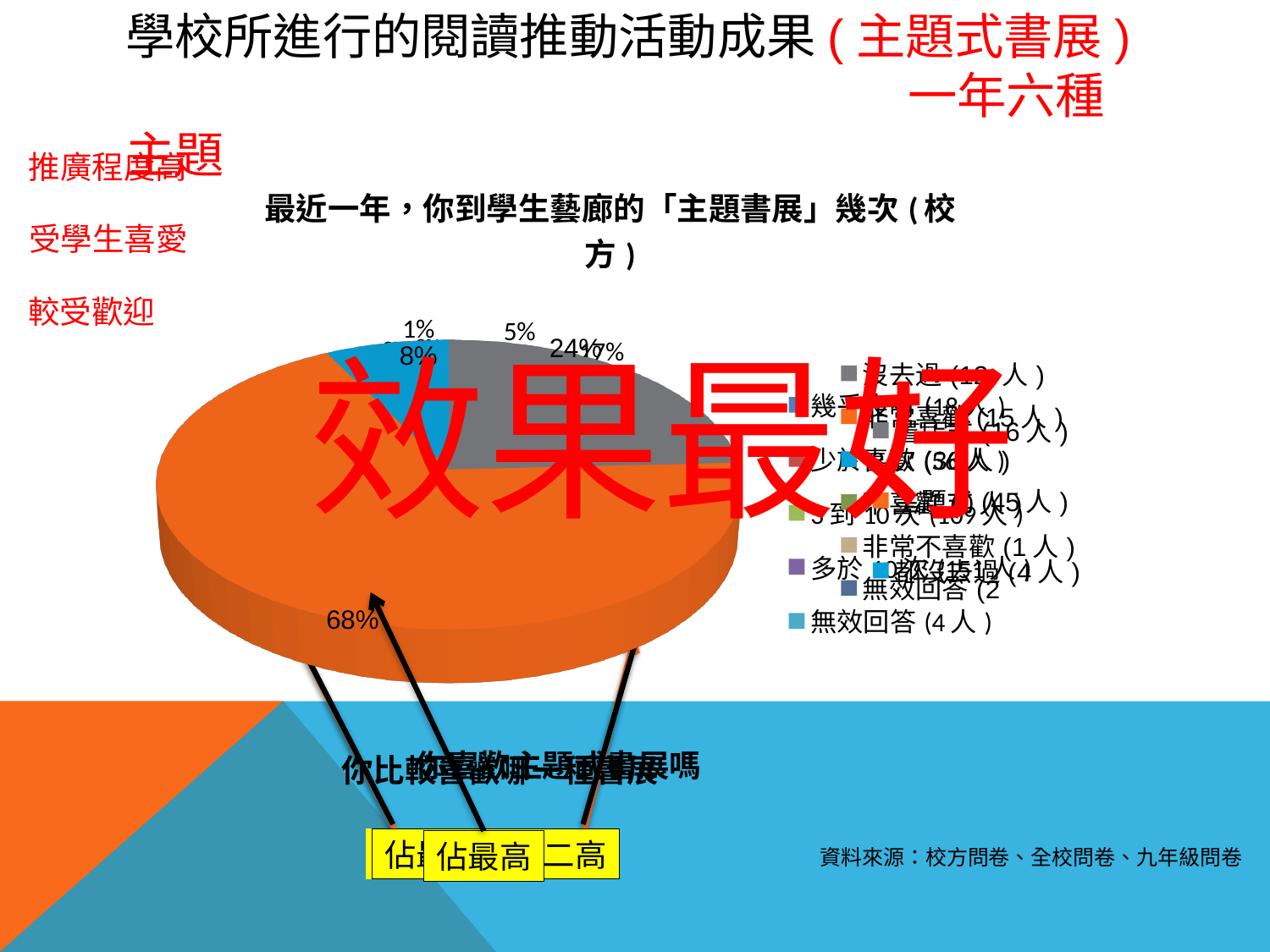

# 學校所進行的閱讀推動活動成果(主題式書展) 一年六種主題
推廣程度高

[unsupported chart]

[unsupported chart]

[unsupported chart]

受學生喜愛
較受歡迎
效果最好
佔最高、第二高
佔最高、第二高
佔最高
資料來源：校方問卷、全校問卷、九年級問卷